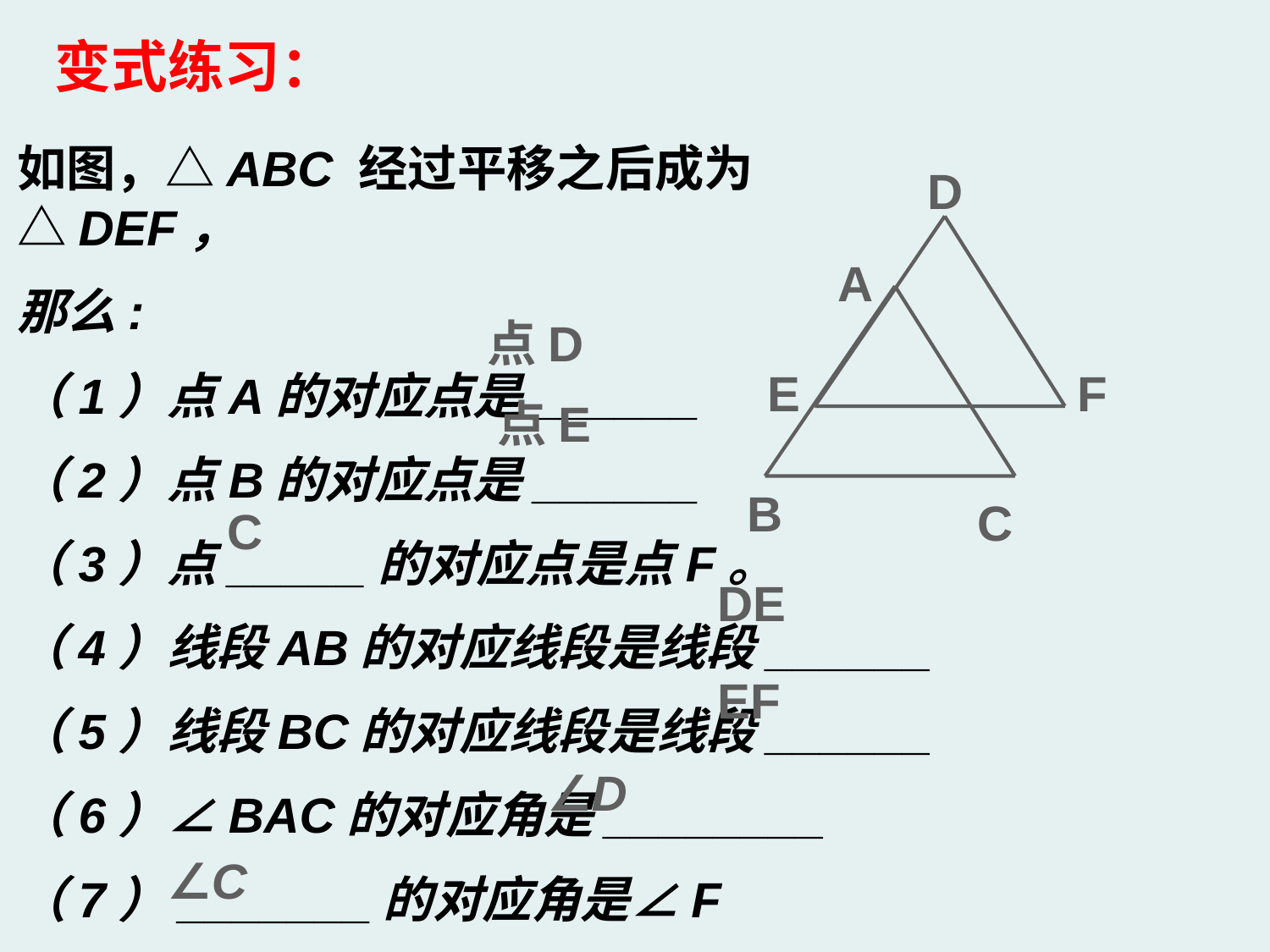

变式练习：
如图，△ABC 经过平移之后成为△DEF，
那么:
（1）点A的对应点是______
（2）点B的对应点是______
（3）点_____的对应点是点F。
（4）线段AB的对应线段是线段______
（5）线段BC的对应线段是线段______
（6）∠BAC的对应角是________
（7）_______的对应角是∠F
D

A

点D
E
F
点E
B
C
C
DE
EF
∠D
∠C